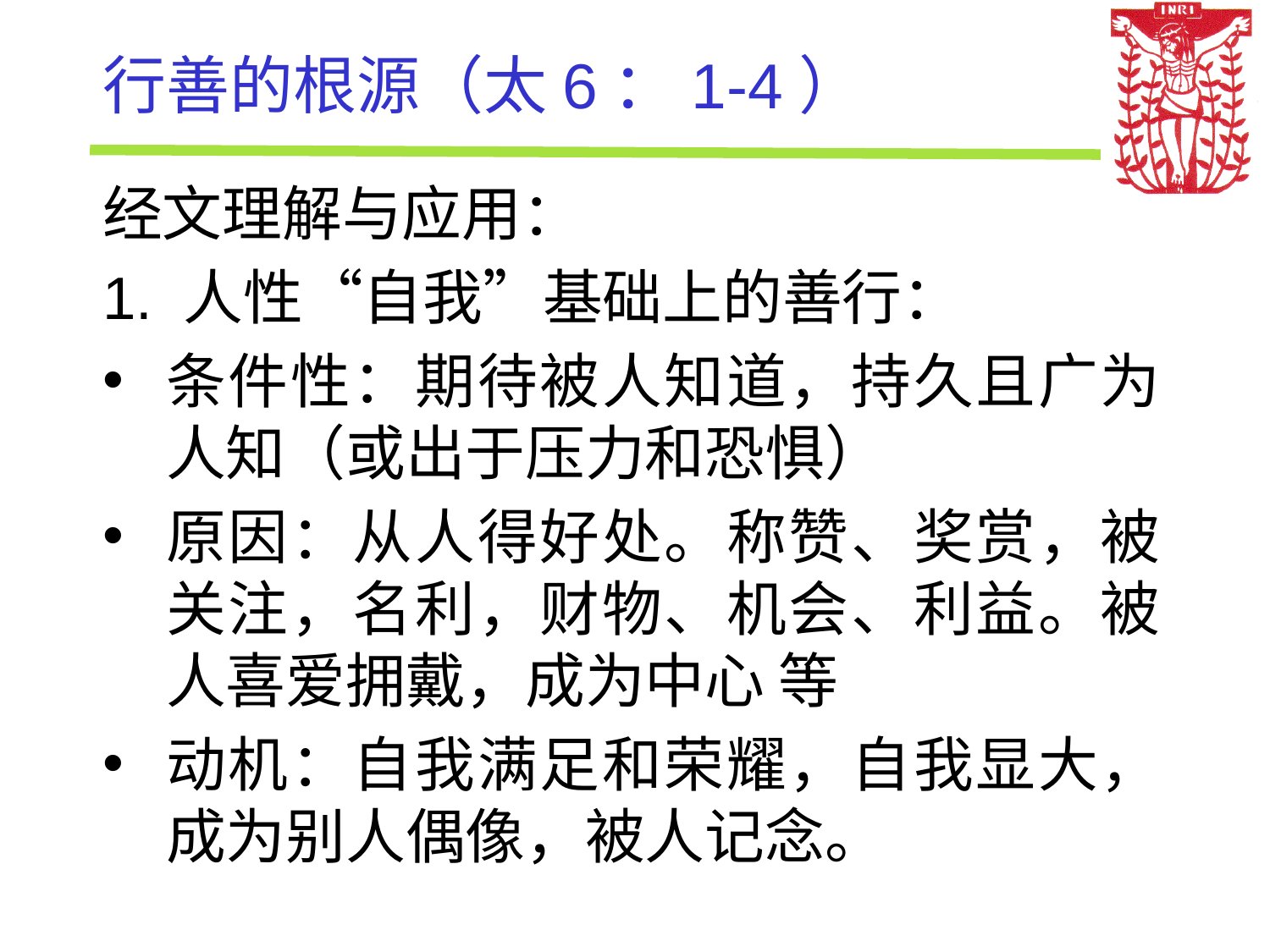

# 行善的根源（太6：1-4）
经文理解与应用：
1. 人性“自我”基础上的善行：
条件性：期待被人知道，持久且广为人知（或出于压力和恐惧）
原因：从人得好处。称赞、奖赏，被关注，名利，财物、机会、利益。被人喜爱拥戴，成为中心 等
动机：自我满足和荣耀，自我显大，成为别人偶像，被人记念。